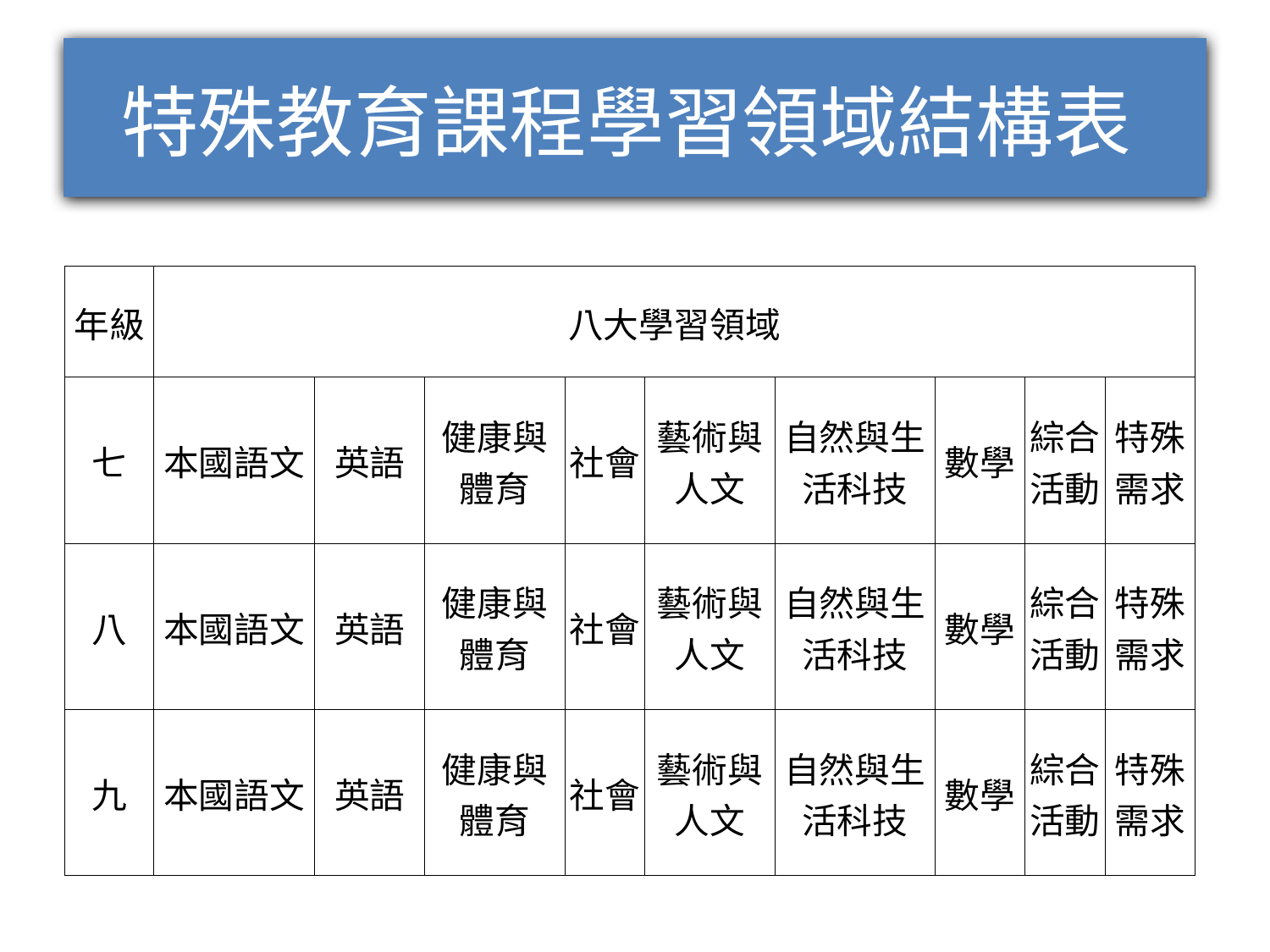

# 特殊教育課程學習領域結構表
| 年級 | 八大學習領域 |  |  |  |  |  |  |  |  |
| --- | --- | --- | --- | --- | --- | --- | --- | --- | --- |
| 七 | 本國語文 | 英語 | 健康與體育 | 社會 | 藝術與人文 | 自然與生活科技 | 數學 | 綜合活動 | 特殊需求 |
| 八 | 本國語文 | 英語 | 健康與體育 | 社會 | 藝術與人文 | 自然與生活科技 | 數學 | 綜合活動 | 特殊需求 |
| 九 | 本國語文 | 英語 | 健康與體育 | 社會 | 藝術與人文 | 自然與生活科技 | 數學 | 綜合活動 | 特殊需求 |